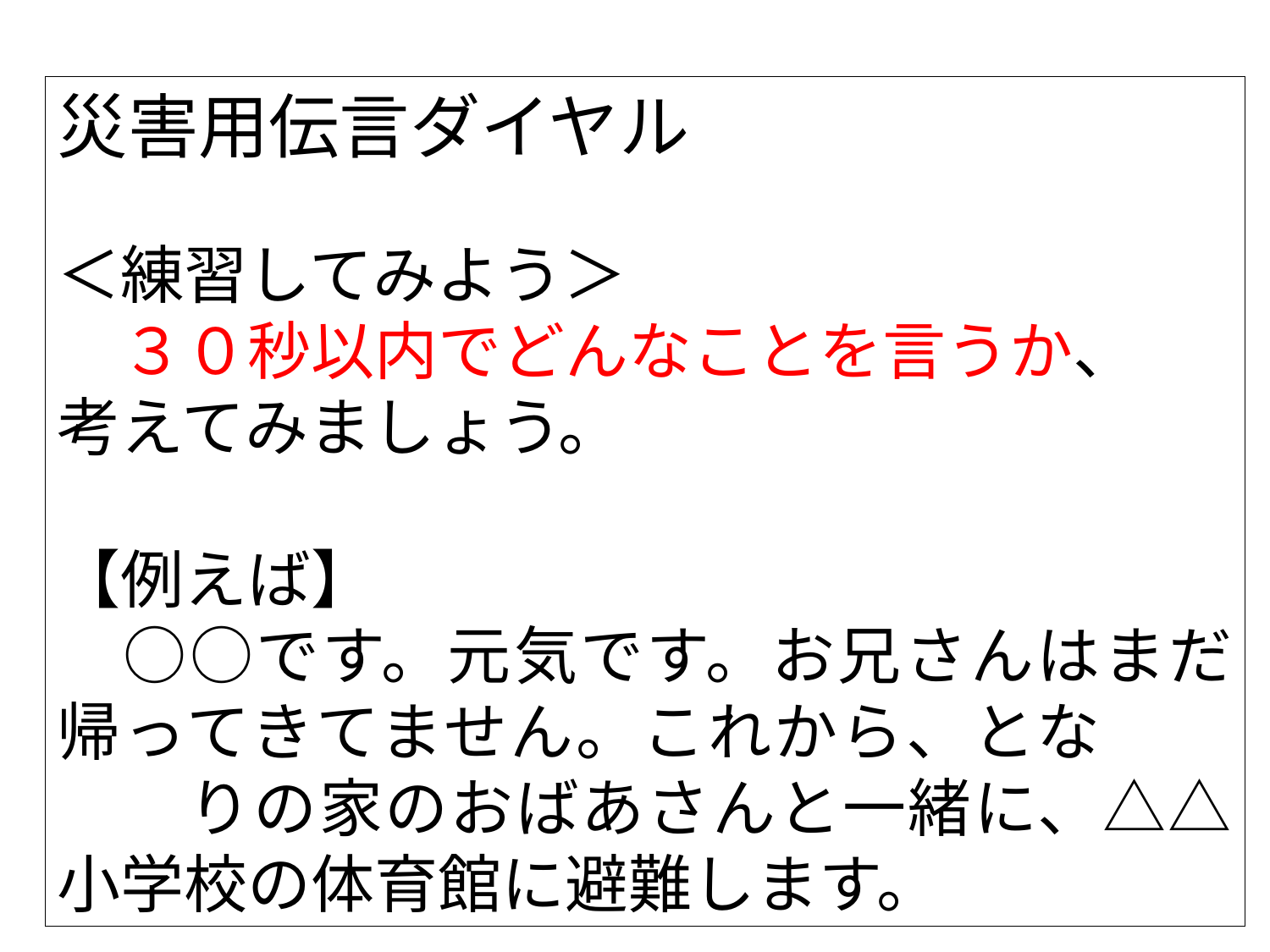

災害用伝言ダイヤル

＜練習してみよう＞
　３０秒以内でどんなことを言うか、
考えてみましょう。

【例えば】
　○○です。元気です。お兄さんはまだ帰ってきてません。これから、とな　　　　りの家のおばあさんと一緒に、△△小学校の体育館に避難します。